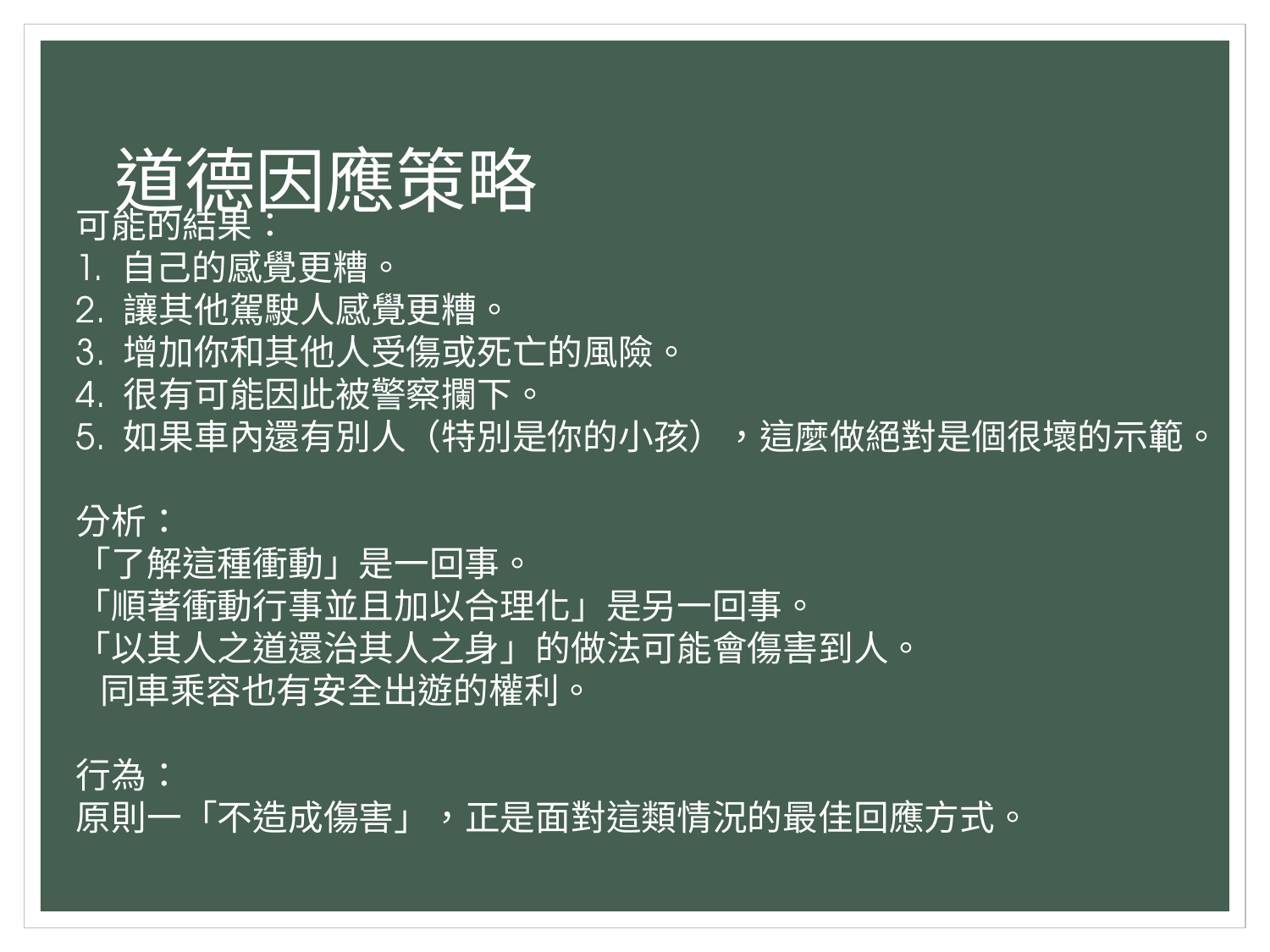

# 道德因應策略
可能的結果：
1. 自己的感覺更糟。
2. 讓其他駕駛人感覺更糟。
3. 增加你和其他人受傷或死亡的風險。
4. 很有可能因此被警察攔下。
5. 如果車內還有別人（特別是你的小孩），這麼做絕對是個很壞的示範。

分析：
「了解這種衝動」是一回事。
「順著衝動行事並且加以合理化」是另一回事。
「以其人之道還治其人之身」的做法可能會傷害到人。
  同車乘容也有安全出遊的權利。

行為：
原則一「不造成傷害」，正是面對這類情況的最佳回應方式。